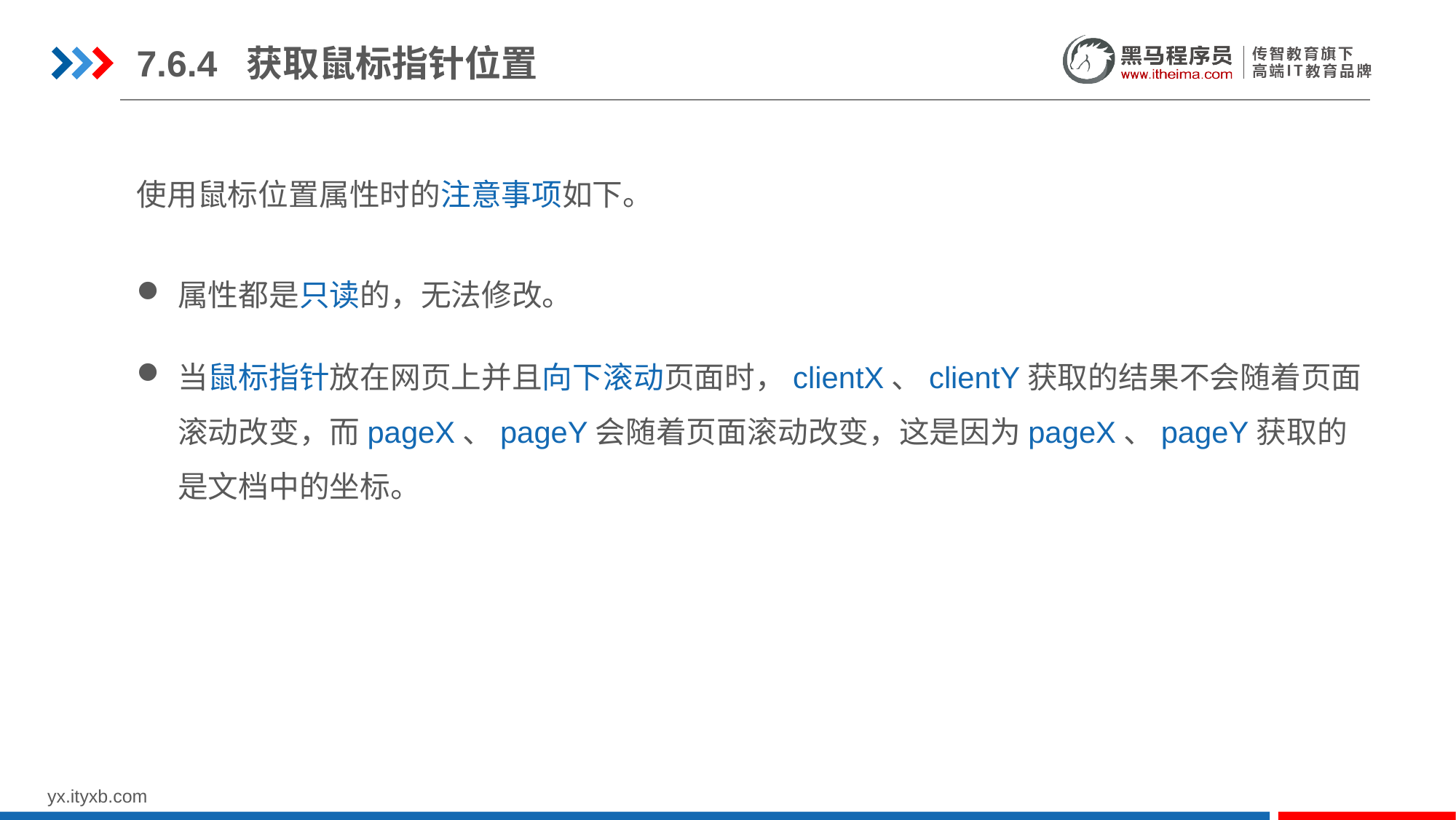

7.6.4  获取鼠标指针位置
使用鼠标位置属性时的注意事项如下。

属性都是只读的，无法修改。

当鼠标指针放在网页上并且向下滚动页面时，clientX、clientY获取的结果不会随着页面滚动改变，而pageX、pageY会随着页面滚动改变，这是因为pageX、pageY获取的是文档中的坐标。